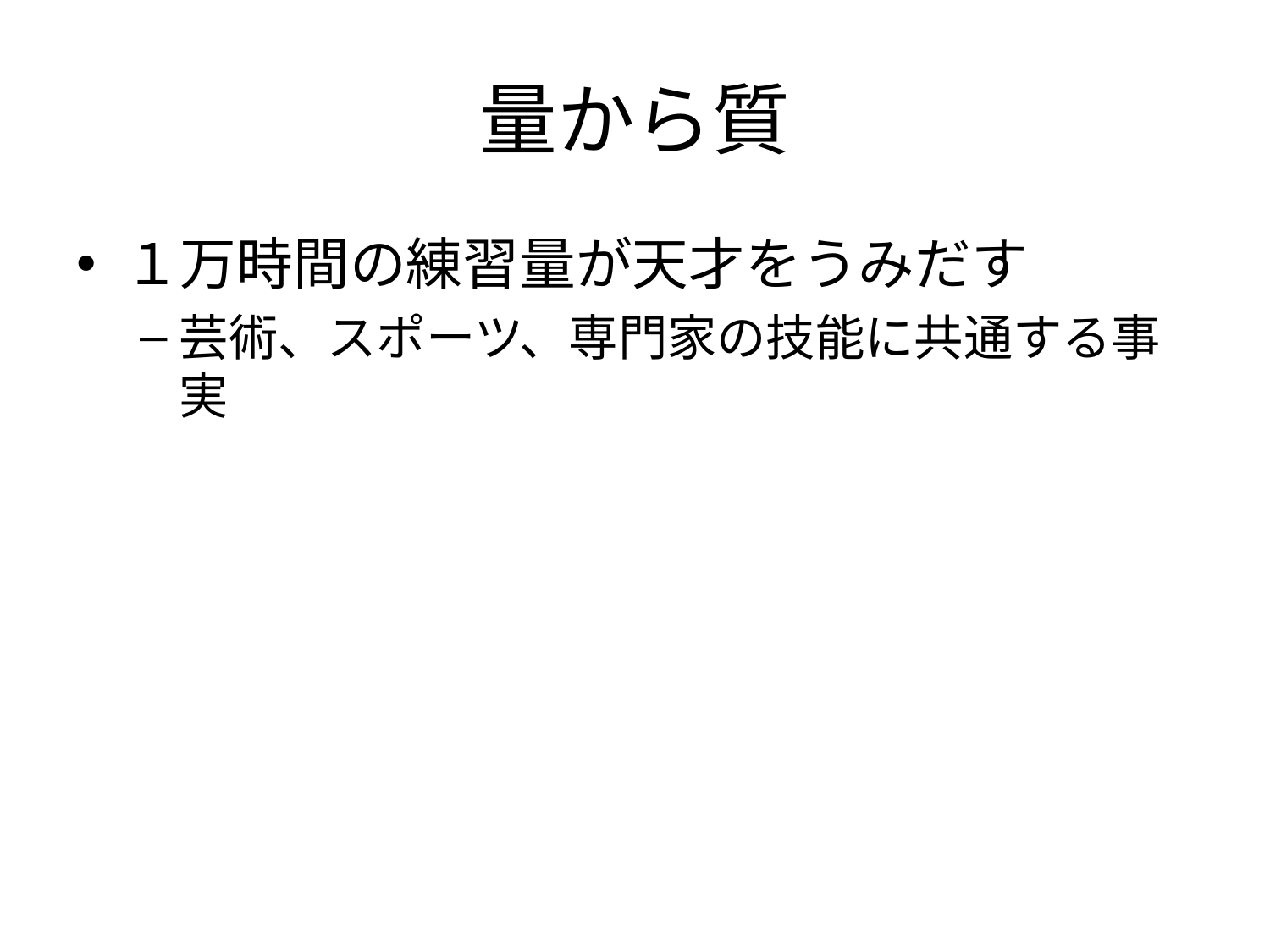

# 量から質
１万時間の練習量が天才をうみだす
芸術、スポーツ、専門家の技能に共通する事実